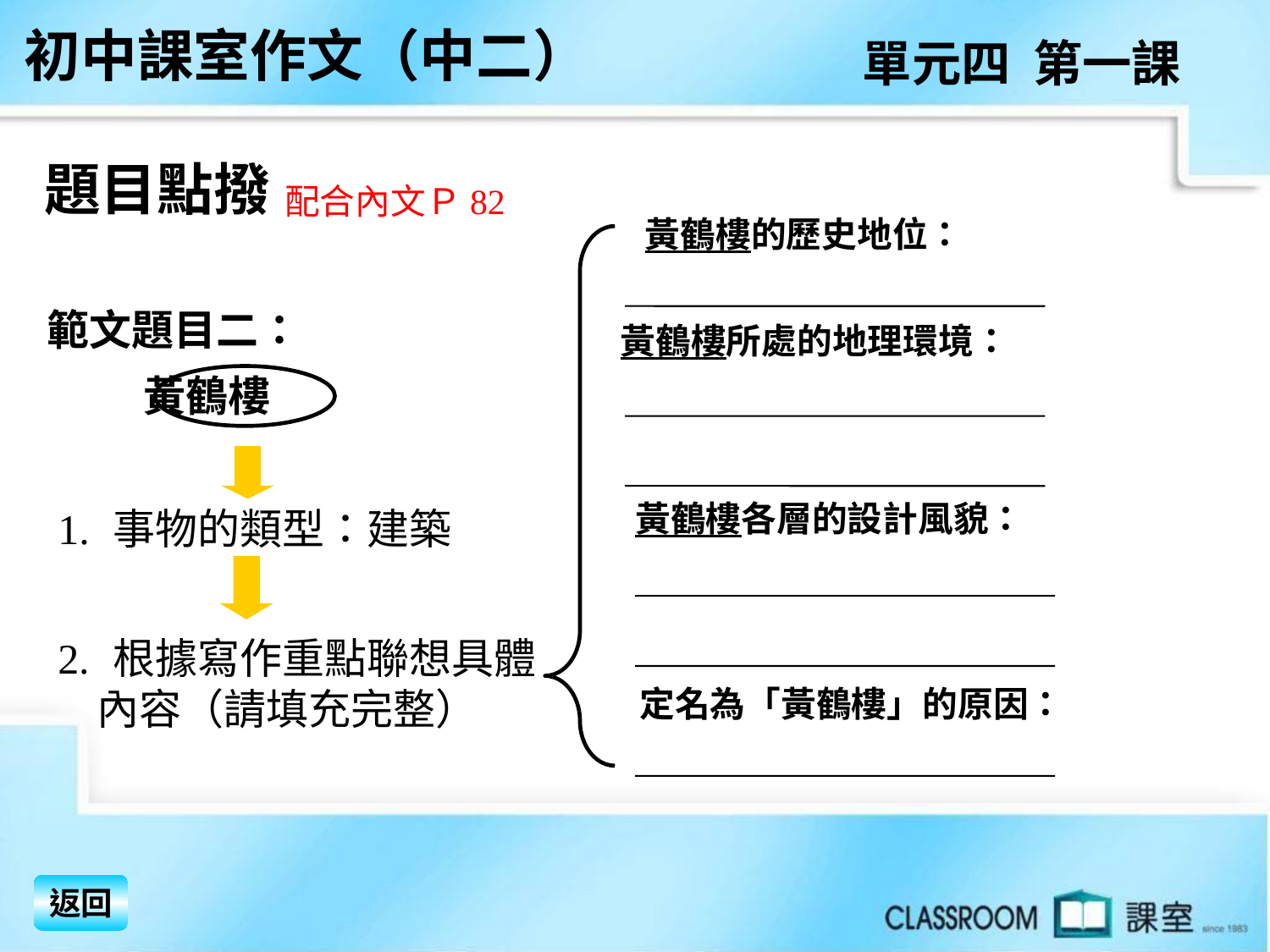

初中課室作文（中二）
單元四  第一課
題目點撥
配合內文Ｐ82
黃鶴樓的歷史地位：

範文題目二：
         黃鶴樓

黃鶴樓所處的地理環境：

黃鶴樓各層的設計風貌：
1. 事物的類型：建築

2. 根據寫作重點聯想具體
   內容（請填充完整）

定名為「黃鶴樓」的原因：

返回